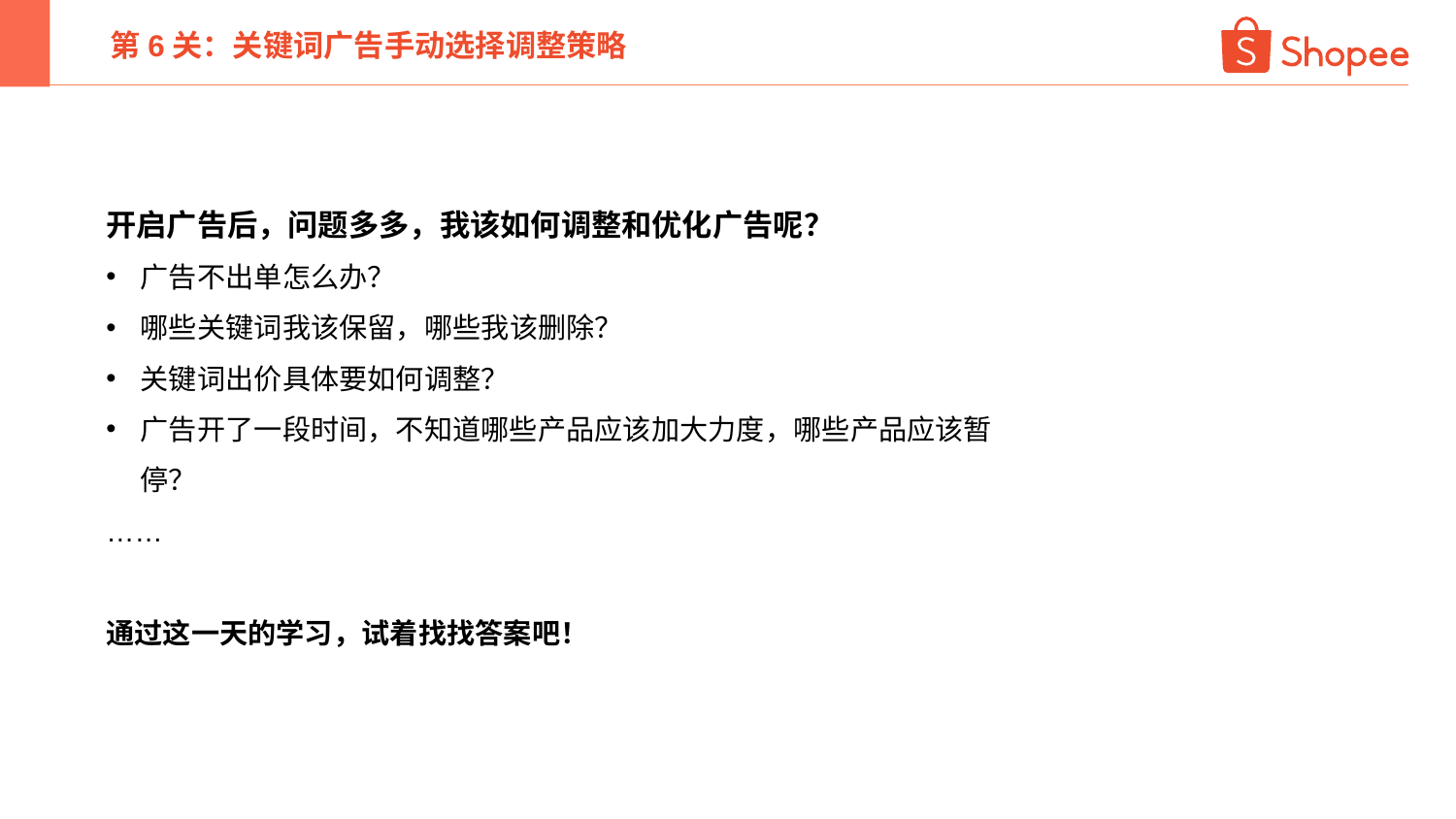

第6关：关键词广告手动选择调整策略
开启广告后，问题多多，我该如何调整和优化广告呢？
广告不出单怎么办？
哪些关键词我该保留，哪些我该删除？
关键词出价具体要如何调整？
广告开了一段时间，不知道哪些产品应该加大力度，哪些产品应该暂停？
……

通过这一天的学习，试着找找答案吧！
38